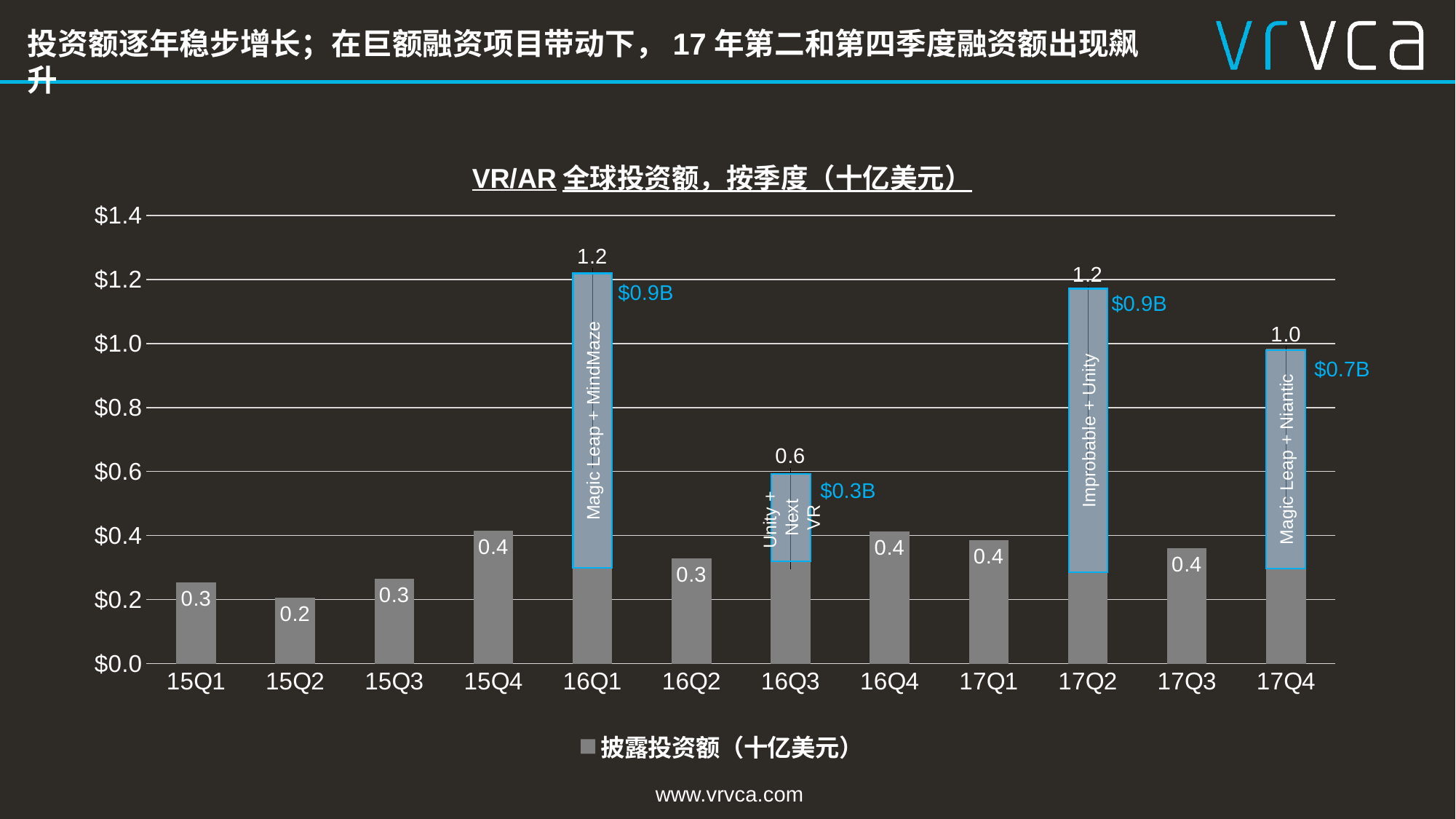

投资额逐年稳步增长；在巨额融资项目带动下，17年第二和第四季度融资额出现飙升

### Chart: VR/AR全球投资额，按季度（十亿美元）

| Category | 披露投资额（十亿美元） |
|---|---|
| 15Q1 | 0.254464615384615 |
| 15Q2 | 0.205103846153846 |
| 15Q3 | 0.264992307692308 |
| 15Q4 | 0.41491 |
| 16Q1 | 1.22236846153846 |
| 16Q2 | 0.328528461538462 |
| 16Q3 | 0.592970769230769 |
| 16Q4 | 0.412022307692308 |
| 17Q1 | 0.386303076923077 |
| 17Q2 | 1.17001461538461 |
| 17Q3 | 0.36127 |
| 17Q4 | 0.983865384615385 |
Magic Leap + MindMaze
$0.9B
$0.9B
Improbable + Unity
Magic Leap + Niantic
$0.7B
$0.3B
Unity +
Next VR
www.vrvca.com